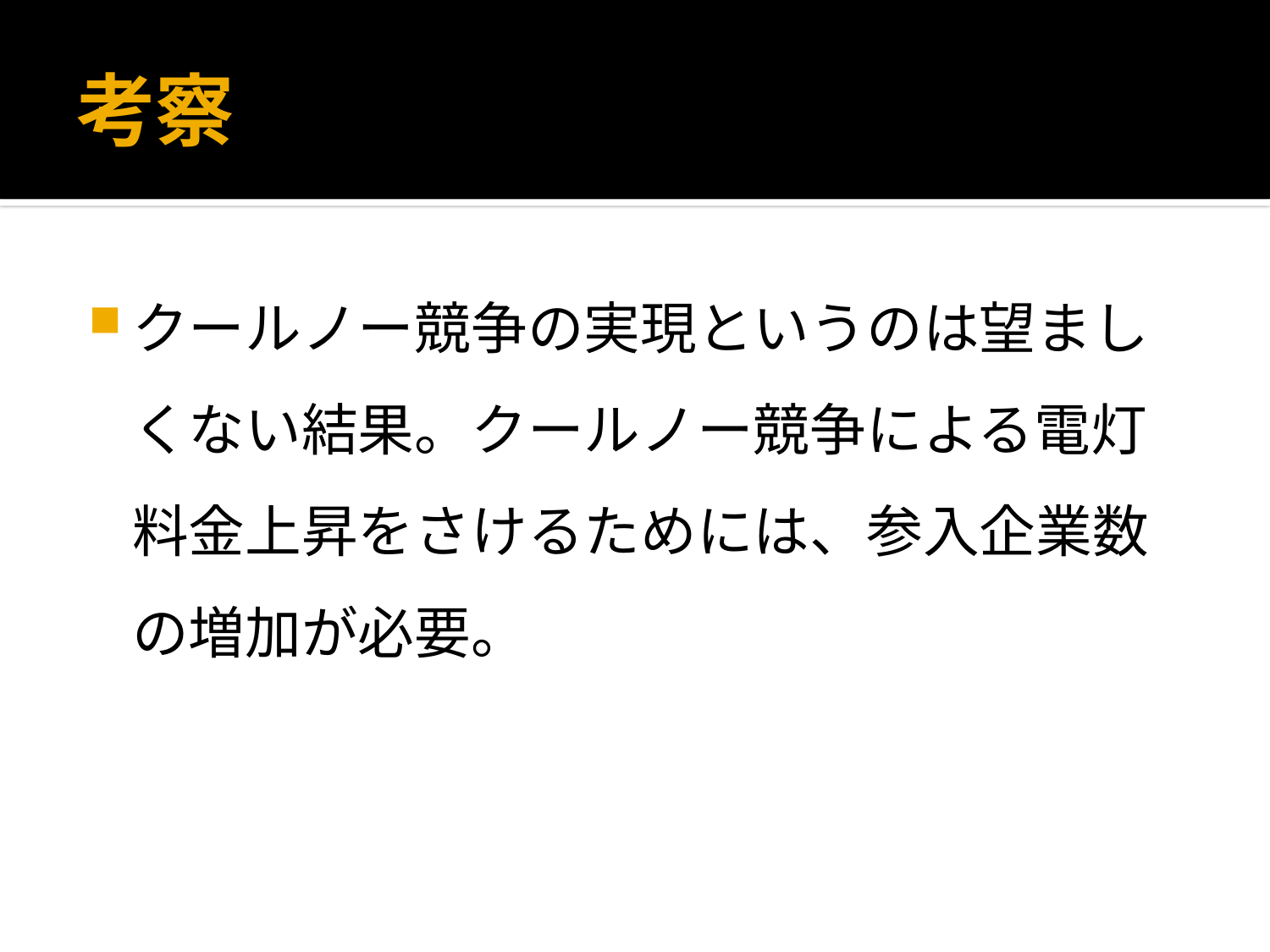

# 考察
クールノー競争の実現というのは望ましくない結果。クールノー競争による電灯料金上昇をさけるためには、参入企業数の増加が必要。